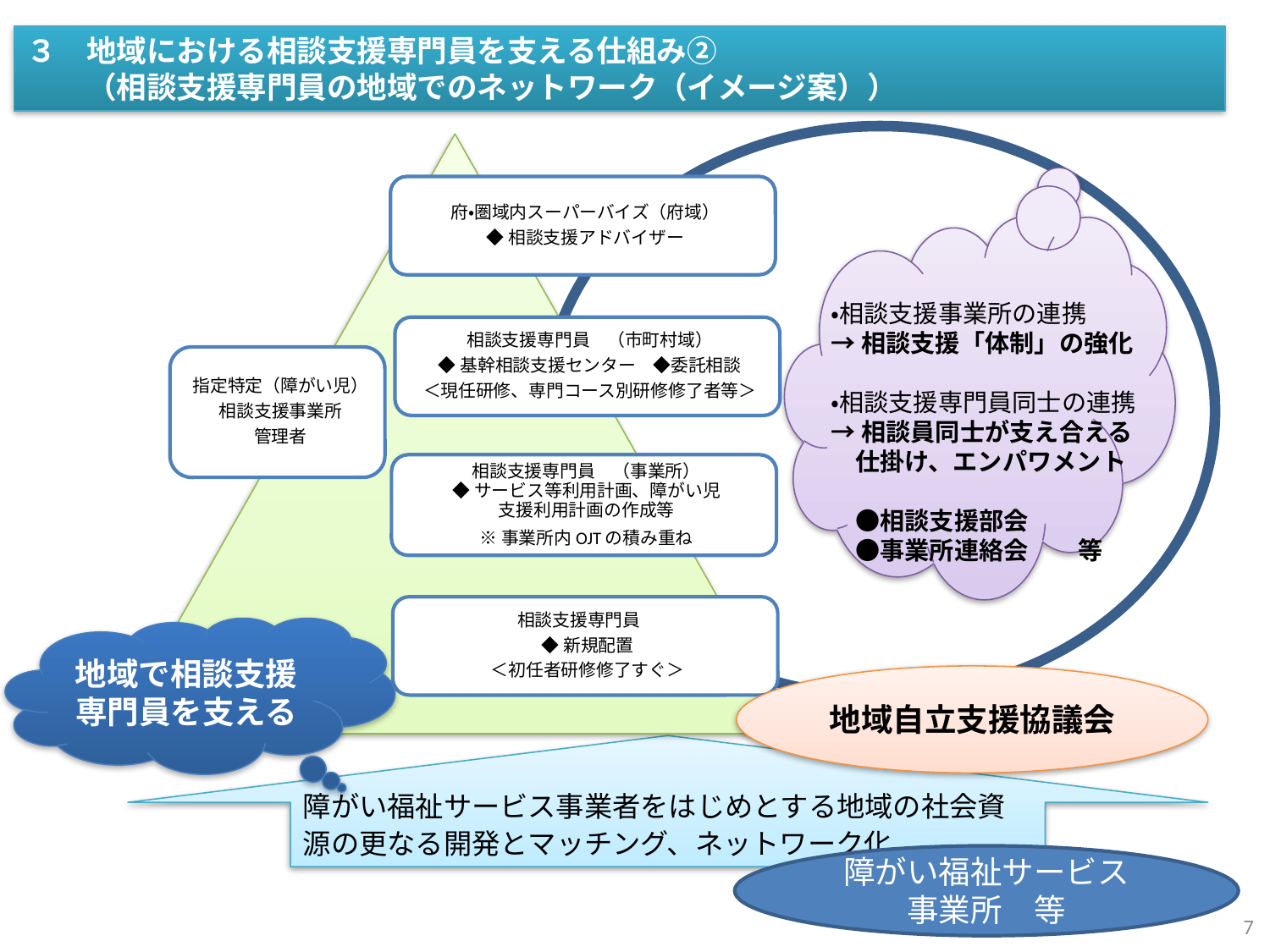

３　地域における相談支援専門員を支える仕組み②
　　（相談支援専門員の地域でのネットワーク（イメージ案））
府・圏域内スーパーバイズ（府域）
◆相談支援アドバイザー
相談支援専門員　（市町村域）
◆基幹相談支援センター　◆委託相談
＜現任研修、専門コース別研修修了者等＞
相談支援専門員　（事業所）
◆サービス等利用計画、障がい児
支援利用計画の作成等

※事業所内OJTの積み重ね
相談支援専門員
◆新規配置
＜初任者研修修了すぐ＞
指定特定（障がい児）
相談支援事業所
管理者

・相談支援事業所の連携
→相談支援「体制」の強化

・相談支援専門員同士の連携
→相談員同士が支え合える
　仕掛け、エンパワメント

　●相談支援部会
　●事業所連絡会　　等
地域で相談支援専門員を支える
地域自立支援協議会
障がい福祉サービス事業者をはじめとする地域の社会資源の更なる開発とマッチング、ネットワーク化
障がい福祉サービス
事業所　等
7